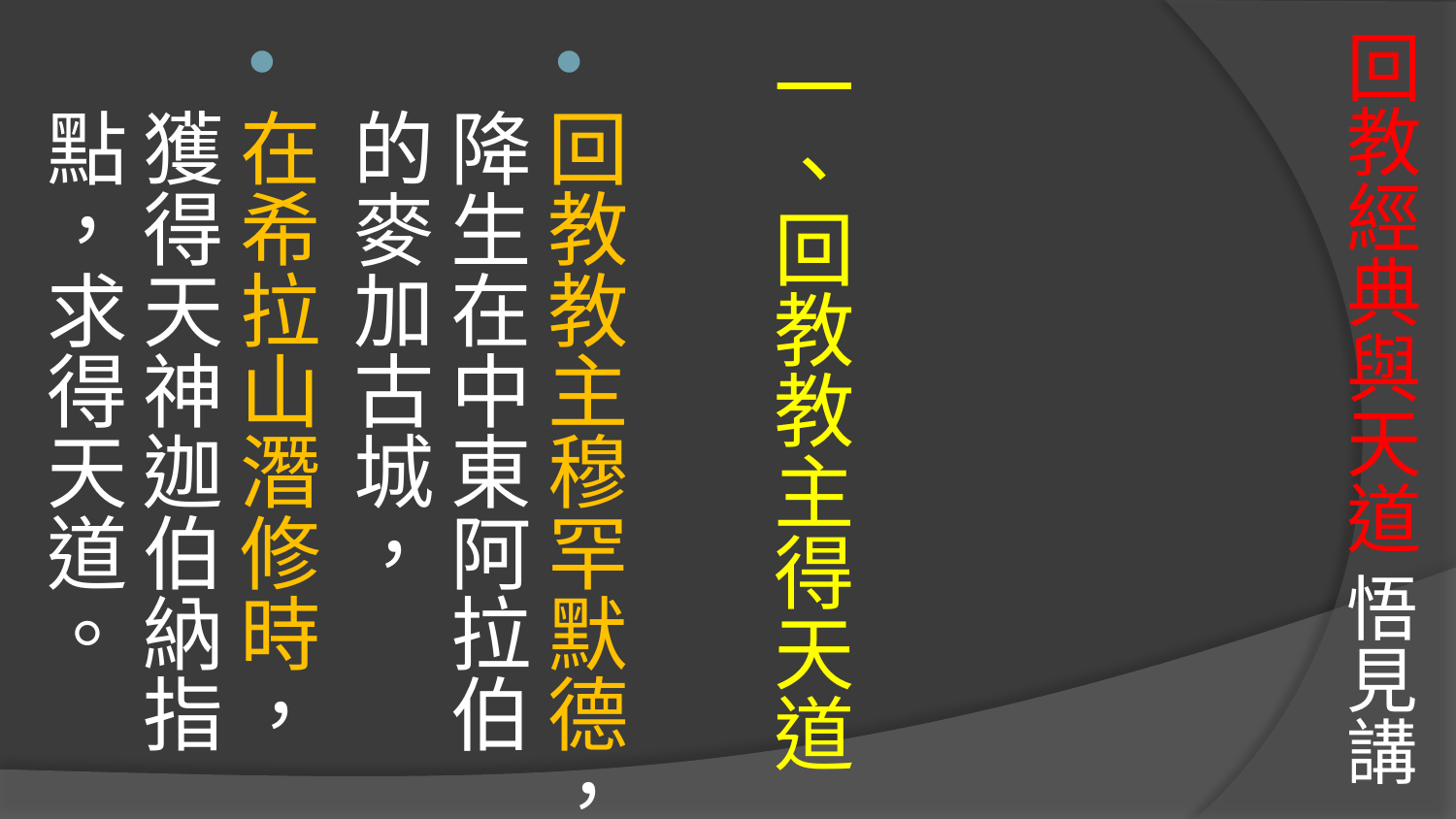

# 回教經典與天道 悟見講
一、回教教主得天道

回教教主穆罕默德，降生在中東阿拉伯的麥加古城，
在希拉山潛修時，獲得天神迦伯納指點，求得天道。